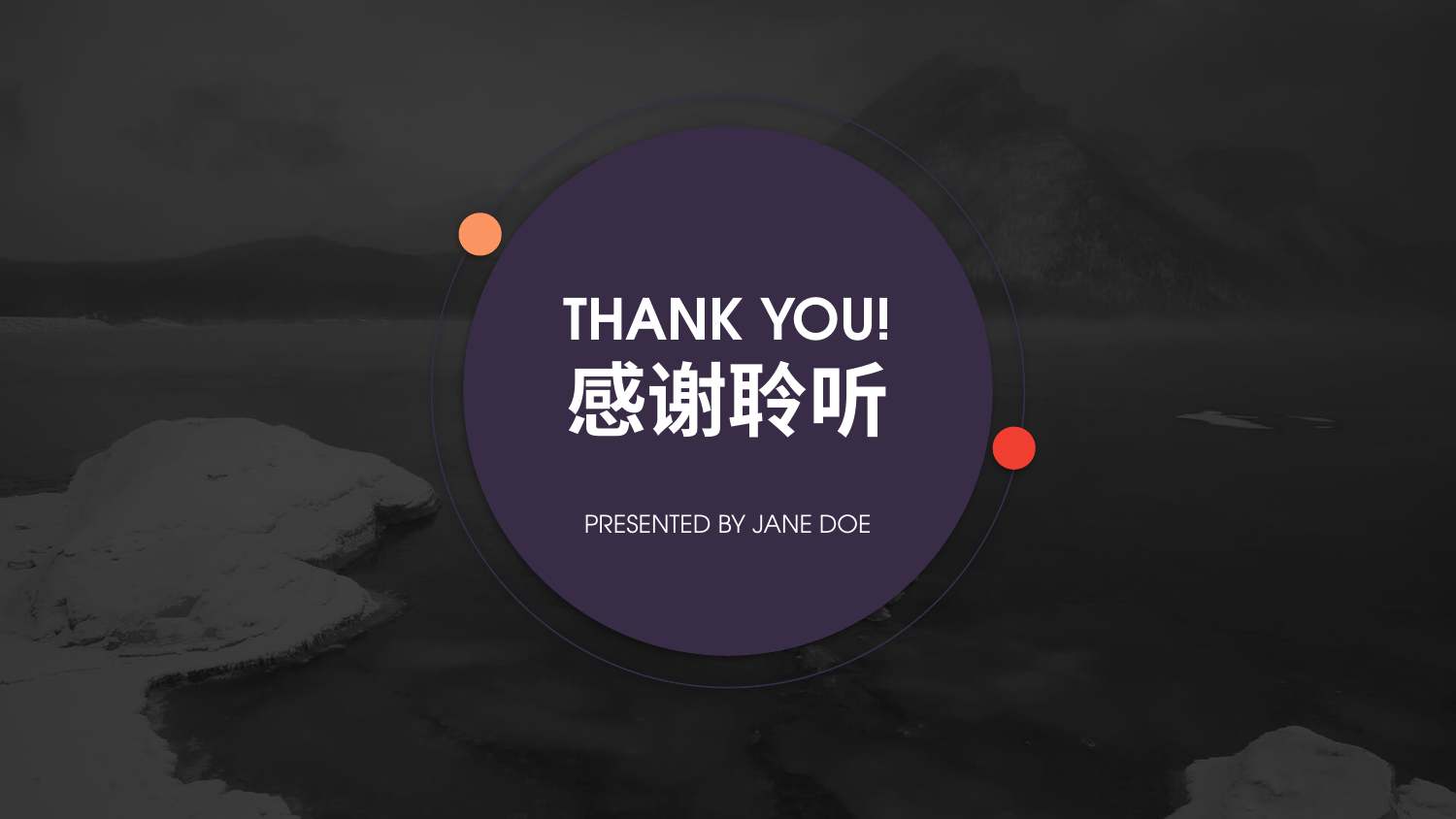

THANK YOU!
感谢聆听

PRESENTED BY JANE DOE